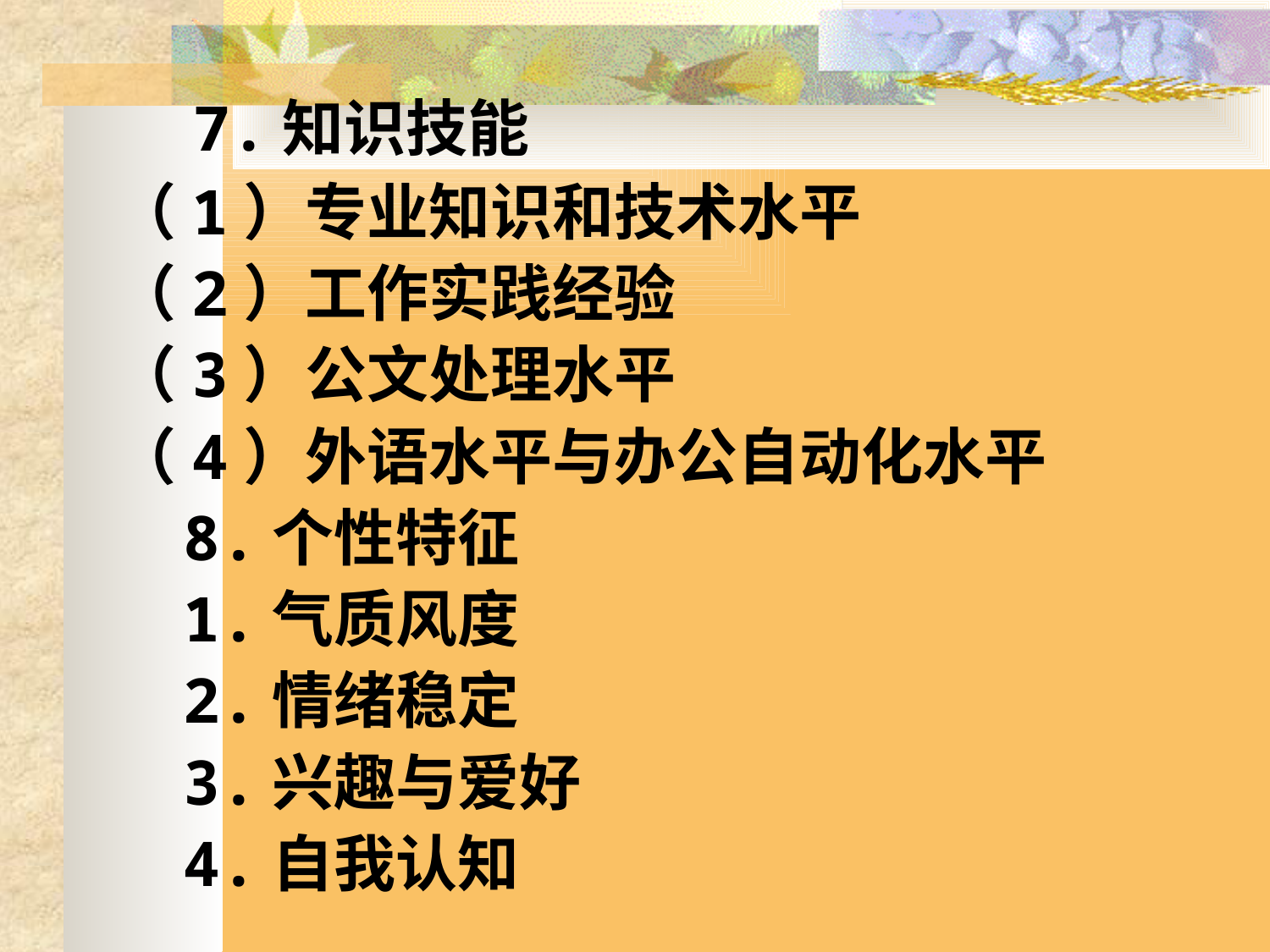

7.知识技能
  （1）专业知识和技术水平
  （2）工作实践经验
  （3）公文处理水平
  （4）外语水平与办公自动化水平
   8.个性特征
   1.气质风度
   2.情绪稳定
   3.兴趣与爱好
   4.自我认知